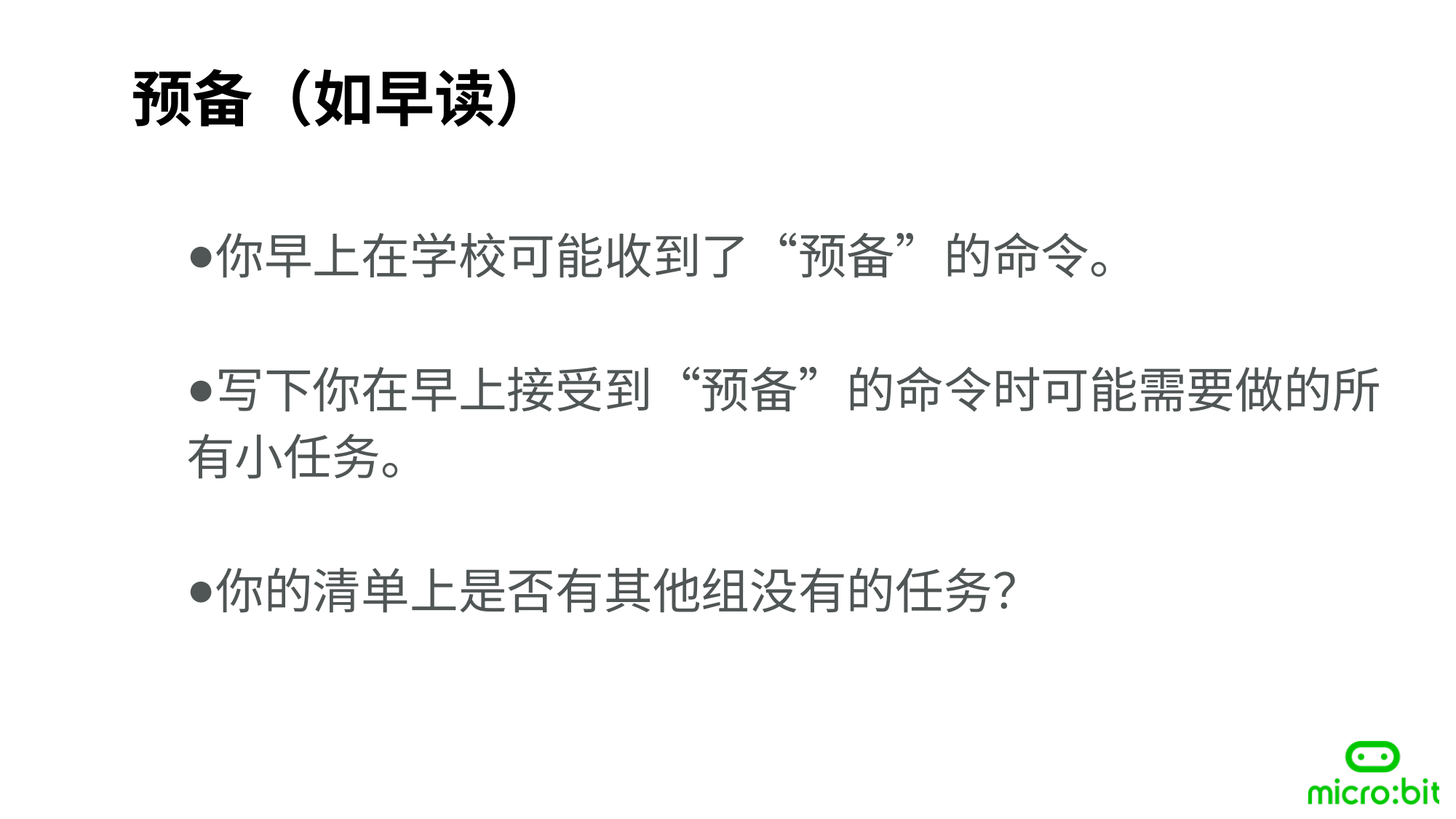

预备（如早读）

你早上在学校可能收到了“预备”的命令。

写下你在早上接受到“预备”的命令时可能需要做的所有小任务。

你的清单上是否有其他组没有的任务？